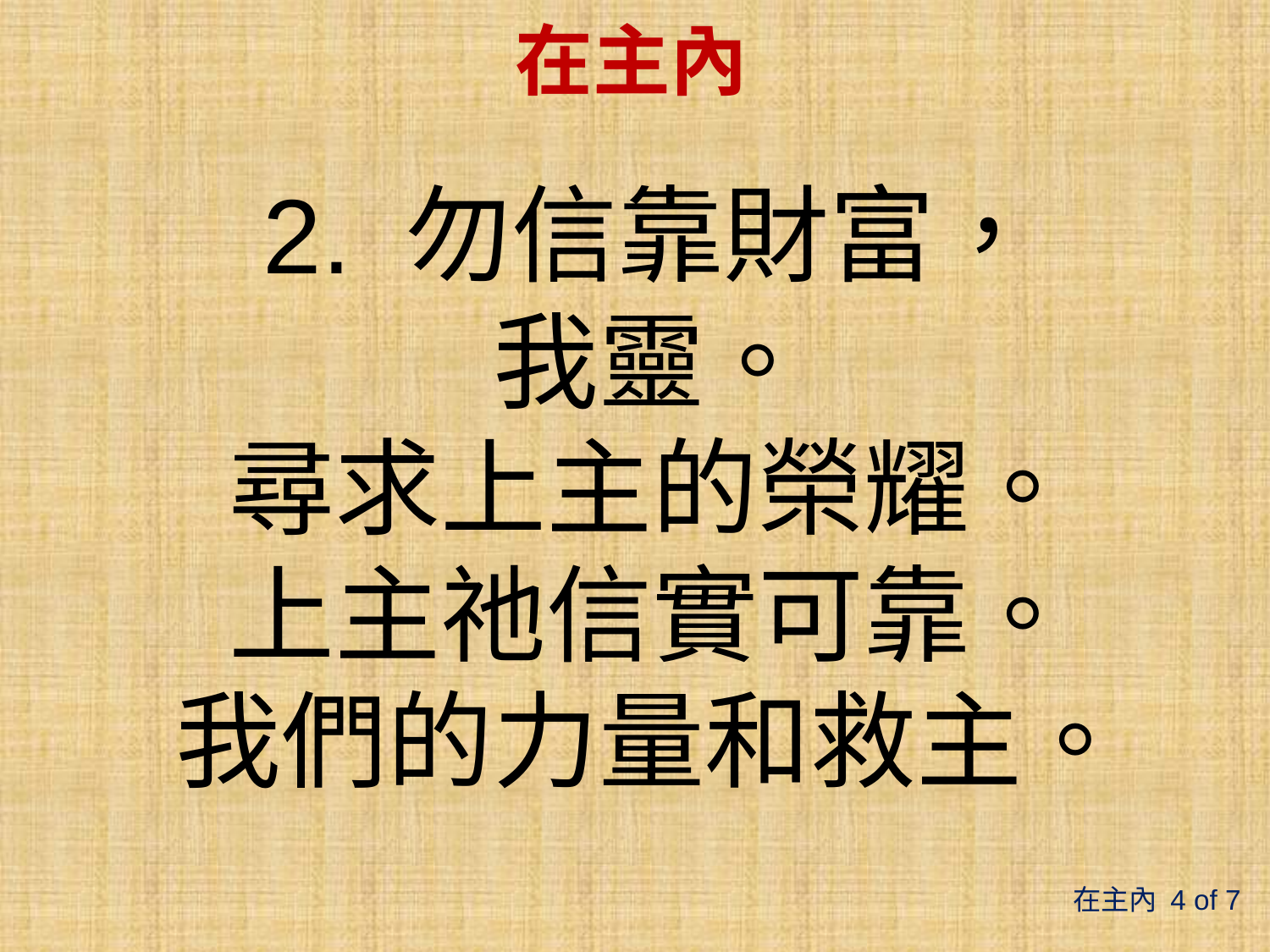

# 在主內
2. 勿信靠財富，
我靈。
尋求上主的榮耀。
上主祂信實可靠。
我們的力量和救主。
在主內 4 of 7